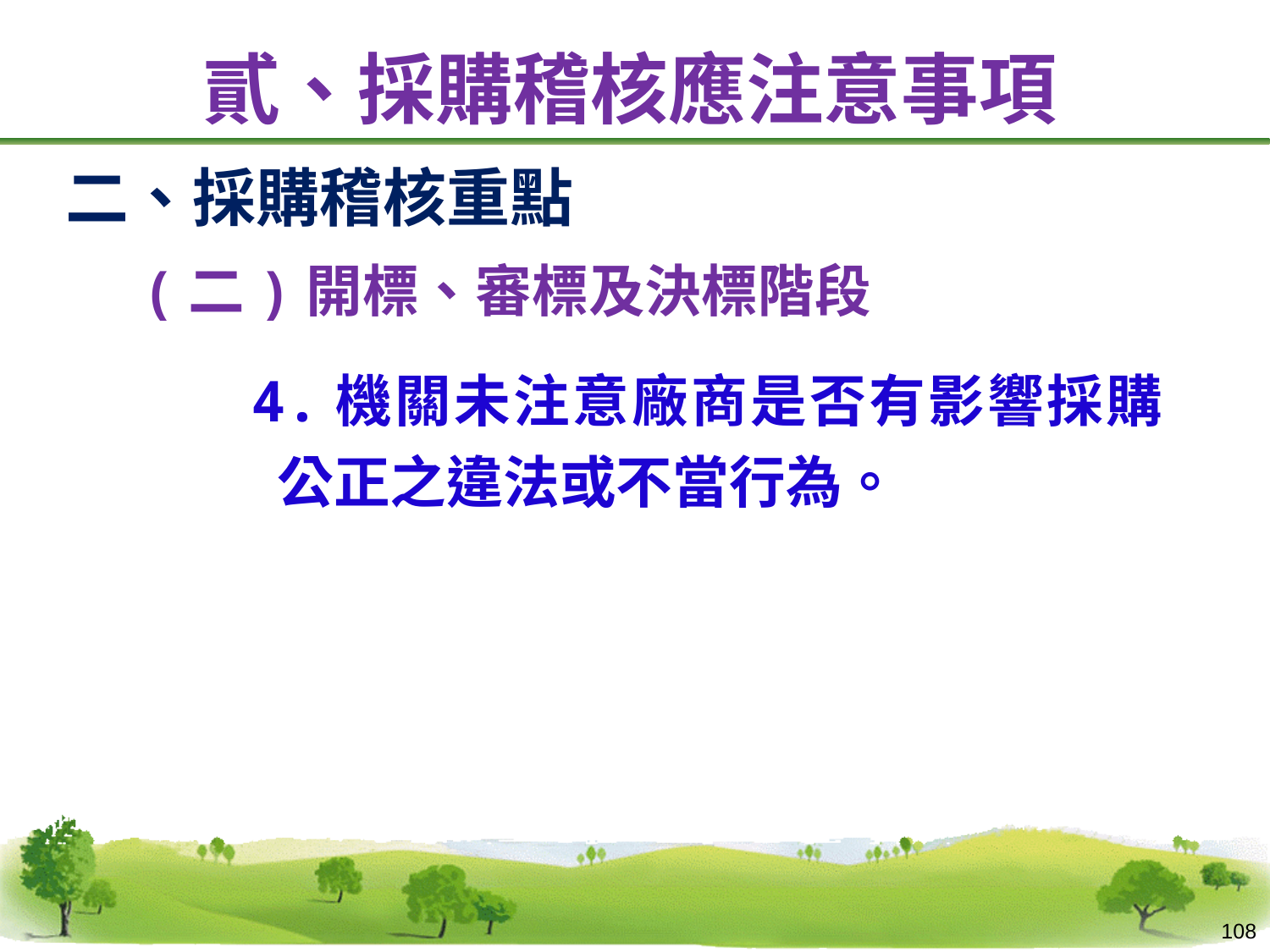

# 貳、採購稽核應注意事項
二、採購稽核重點
(二)開標、審標及決標階段
   4.機關未注意廠商是否有影響採購公正之違法或不當行為。

108